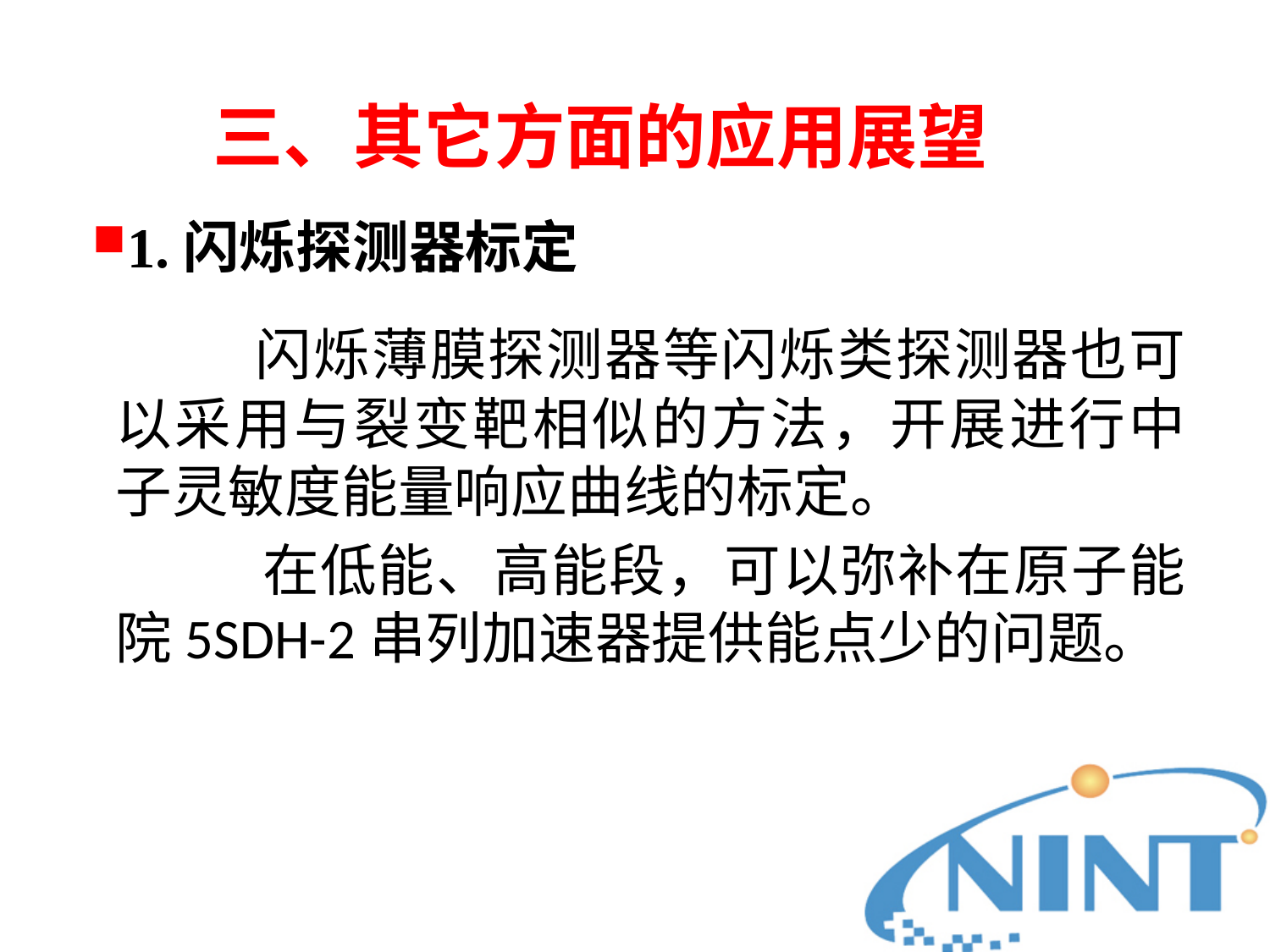

三、其它方面的应用展望
1.闪烁探测器标定
	        闪烁薄膜探测器等闪烁类探测器也可以采用与裂变靶相似的方法，开展进行中子灵敏度能量响应曲线的标定。
             在低能、高能段，可以弥补在原子能院5SDH-2串列加速器提供能点少的问题。